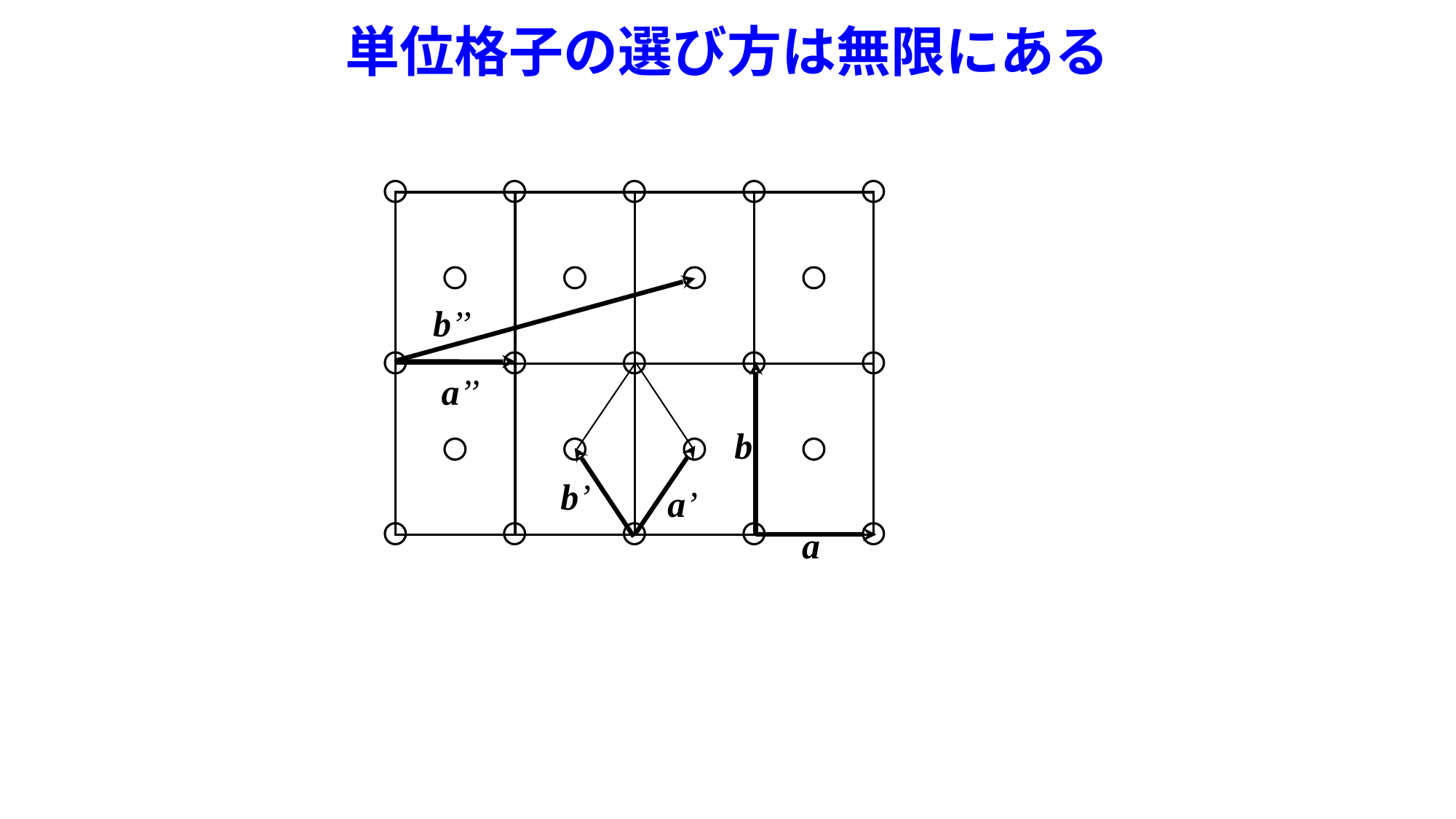

# 単位格子の選び方は無限にある

b’’

a’’
b

b’
a’
a